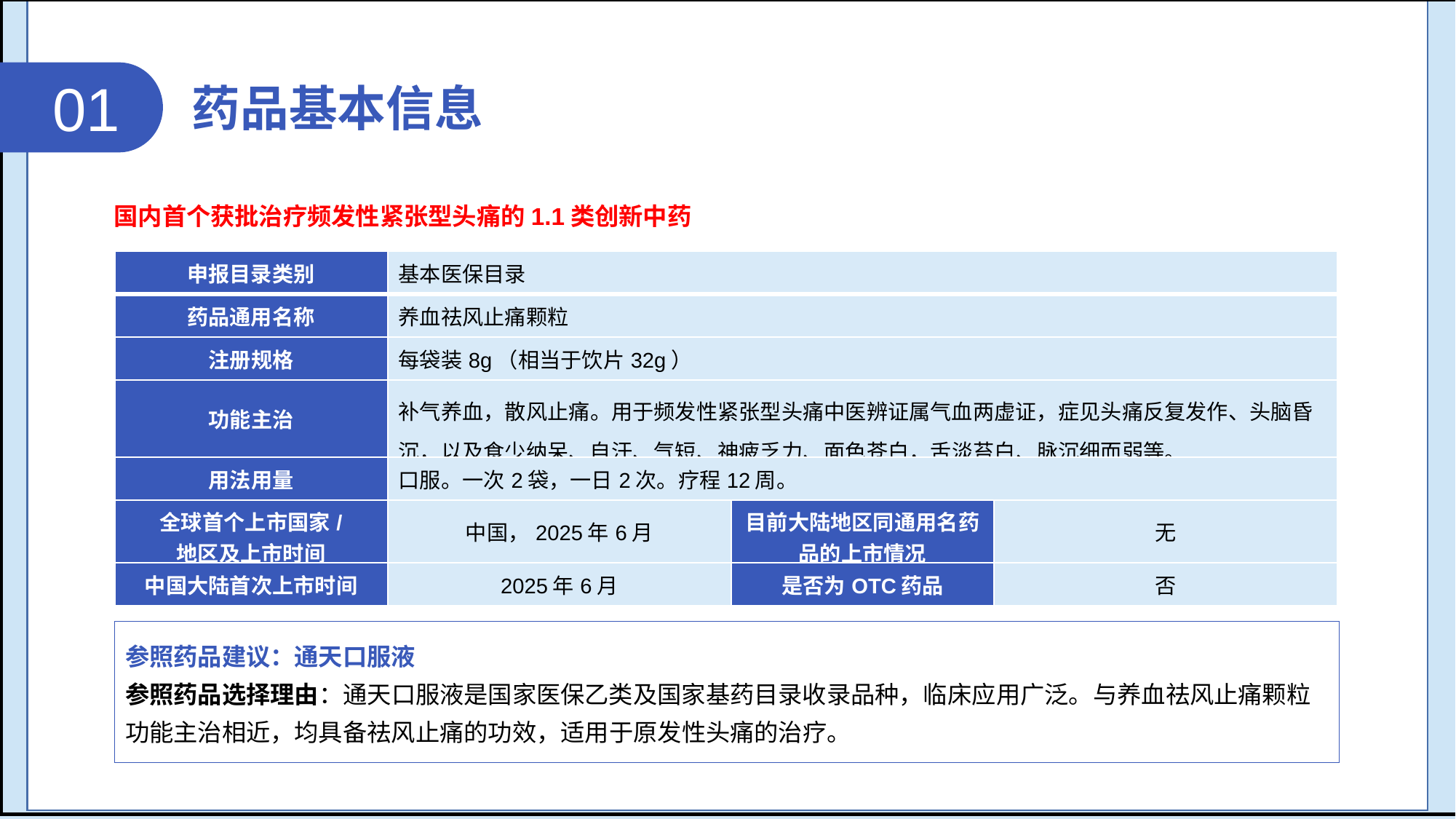

活⾎舒筋， 通脉⽌痛， 补肾健骨。⽤于轻中度膝关节炎中医辨证属筋脉淤滞证的症状改善，症见膝关节局部疼痛，活动不利，局部肿胀、压痛、痛有定处、僵硬，活动受限，⾆质暗红或有淤斑，苔薄或薄⽩，脉滑或弦。

01
药品基本信息
国内首个获批治疗频发性紧张型头痛的1.1类创新中药
| 申报目录类别 | 基本医保目录 |  |  |
| --- | --- | --- | --- |
| 药品通用名称 | 养血祛风止痛颗粒 |  |  |
| 注册规格 | 每袋装8g（相当于饮片32g） |  |  |
| 功能主治 | 补气养血，散风止痛。用于频发性紧张型头痛中医辨证属气血两虚证，症见头痛反复发作、头脑昏沉，以及食少纳呆、自汗、气短、神疲乏力、面色苍白，舌淡苔白、脉沉细而弱等。 |  |  |
| 用法用量 | 口服。一次2袋，一日2次。疗程12周。 |  |  |
| 全球首个上市国家/ 地区及上市时间 | 中国，2025年6月 | 目前大陆地区同通用名药品的上市情况 | 无 |
| 中国大陆首次上市时间 | 2025年6月 | 是否为OTC药品 | 否 |
参照药品建议：通天口服液
参照药品选择理由：通天口服液是国家医保乙类及国家基药目录收录品种，临床应用广泛。与养血祛风止痛颗粒功能主治相近，均具备祛风止痛的功效，适用于原发性头痛的治疗。